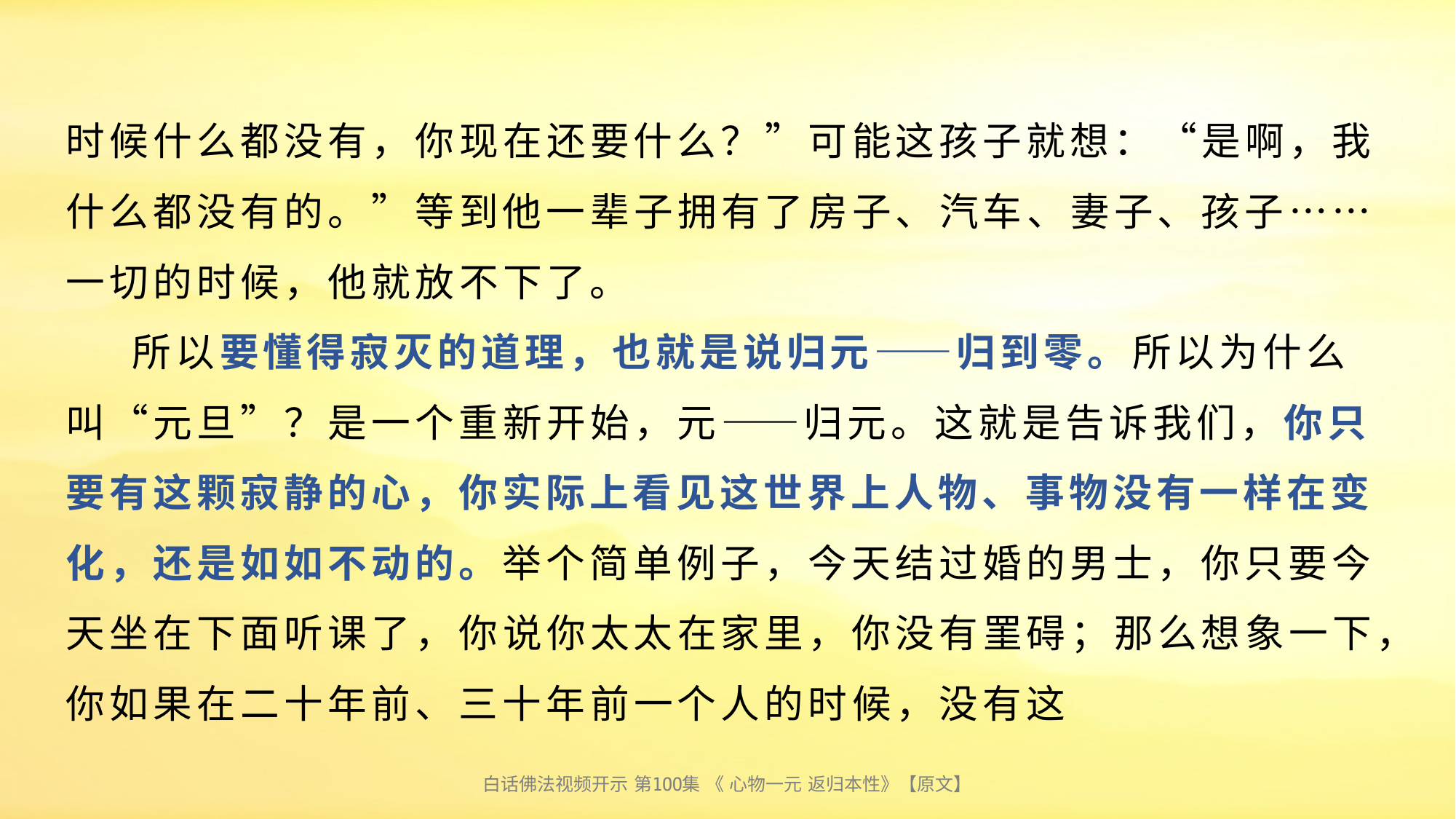

# 时候什么都没有，你现在还要什么？”可能这孩子就想：“是啊，我什么都没有的。”等到他一辈子拥有了房子、汽车、妻子、孩子……一切的时候，他就放不下了。 所以要懂得寂灭的道理，也就是说归元——归到零。所以为什么叫“元旦”？是一个重新开始，元——归元。这就是告诉我们，你只要有这颗寂静的心，你实际上看见这世界上人物、事物没有一样在变化，还是如如不动的。举个简单例子，今天结过婚的男士，你只要今天坐在下面听课了，你说你太太在家里，你没有罣碍；那么想象一下，你如果在二十年前、三十年前一个人的时候，没有这
白话佛法视频开示 第100集 《 心物一元 返归本性》【原文】